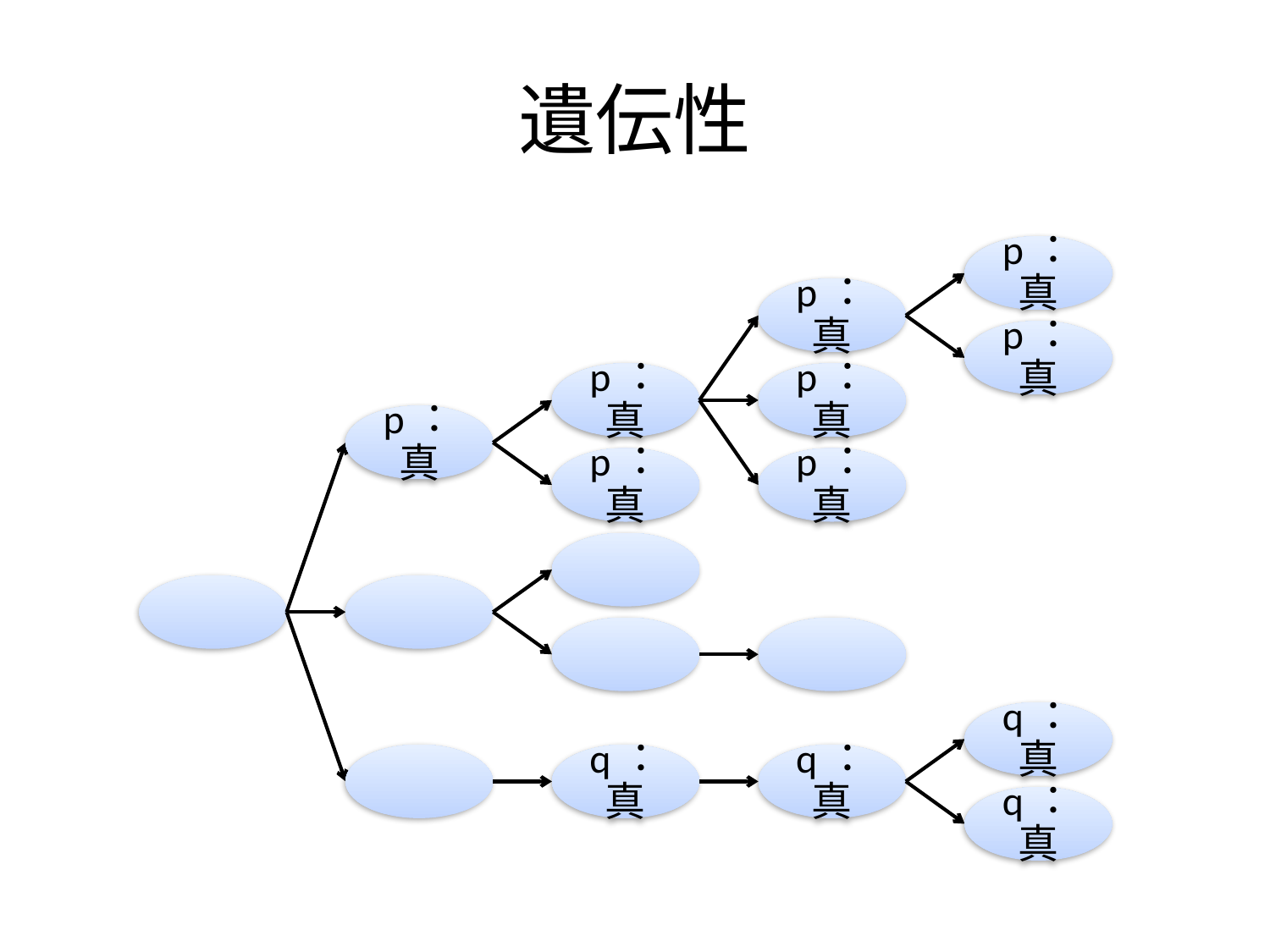

# 遺伝性

p：真

p：真

p：真

p：真

p：真

p：真

p：真

p：真

q：真

q：真

q：真

q：真